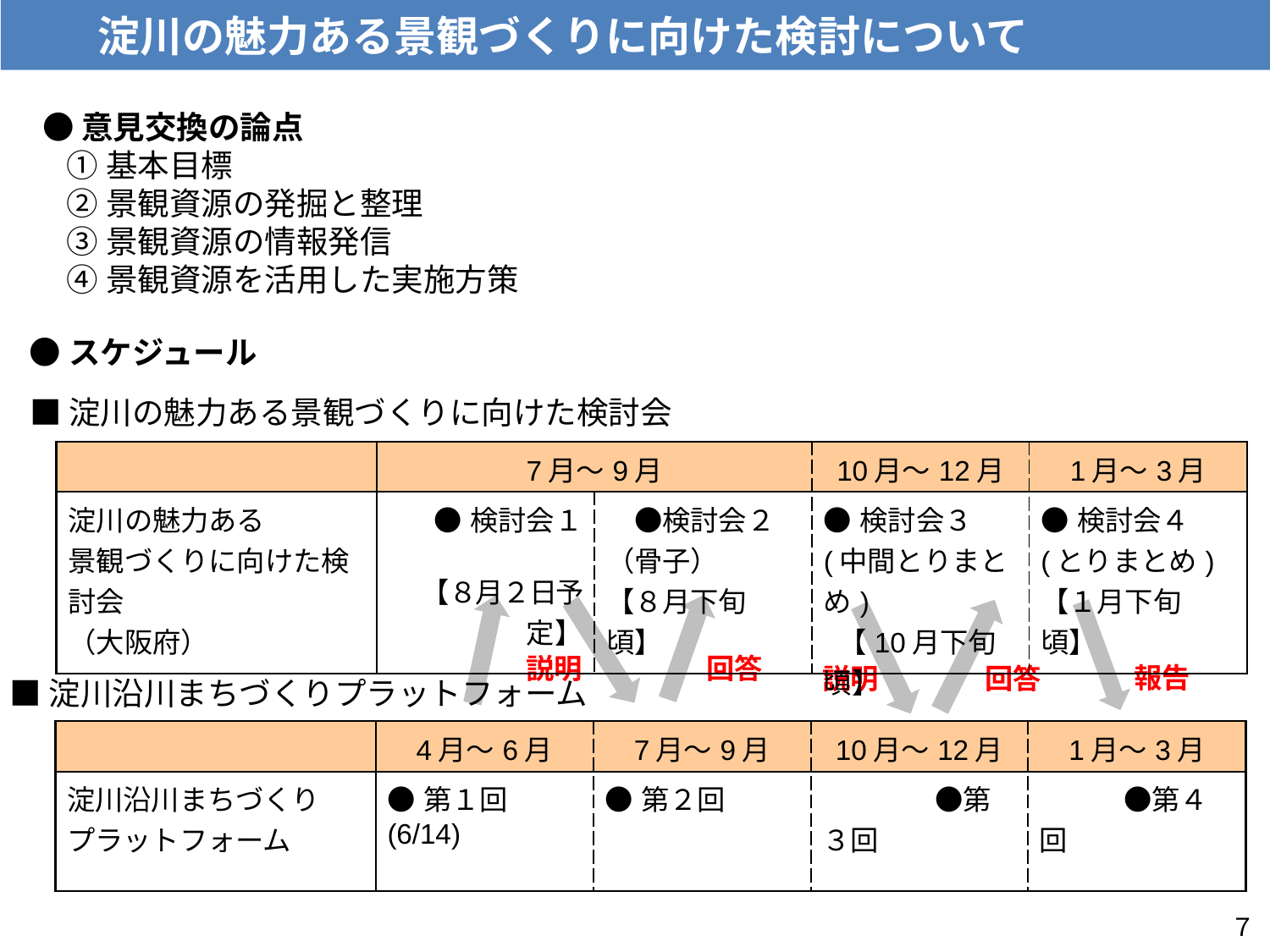

淀川の魅力ある景観づくりに向けた検討について
●意見交換の論点
①基本目標
②景観資源の発掘と整理
③景観資源の情報発信
④景観資源を活用した実施方策
●スケジュール
■淀川の魅力ある景観づくりに向けた検討会
|  | 7月～9月 |  | 10月～12月 | 1月～3月 |
| --- | --- | --- | --- | --- |
| 淀川の魅力ある 景観づくりに向けた検討会 （大阪府） | ●検討会１ 【８月２日予定】 | ●検討会２ （骨子） 【８月下旬頃】 | ●検討会３ (中間とりまとめ) 【10月下旬頃】 | ●検討会４ (とりまとめ) 【１月下旬頃】 |

説明
回答
報告
説明
回答
■淀川沿川まちづくりプラットフォーム
|  | 4月～6月 | 7月～9月 | 10月～12月 | 1月～3月 |
| --- | --- | --- | --- | --- |
| 淀川沿川まちづくり プラットフォーム | ●第１回(6/14) | ●第２回 | ●第３回 | ●第４回 |
７